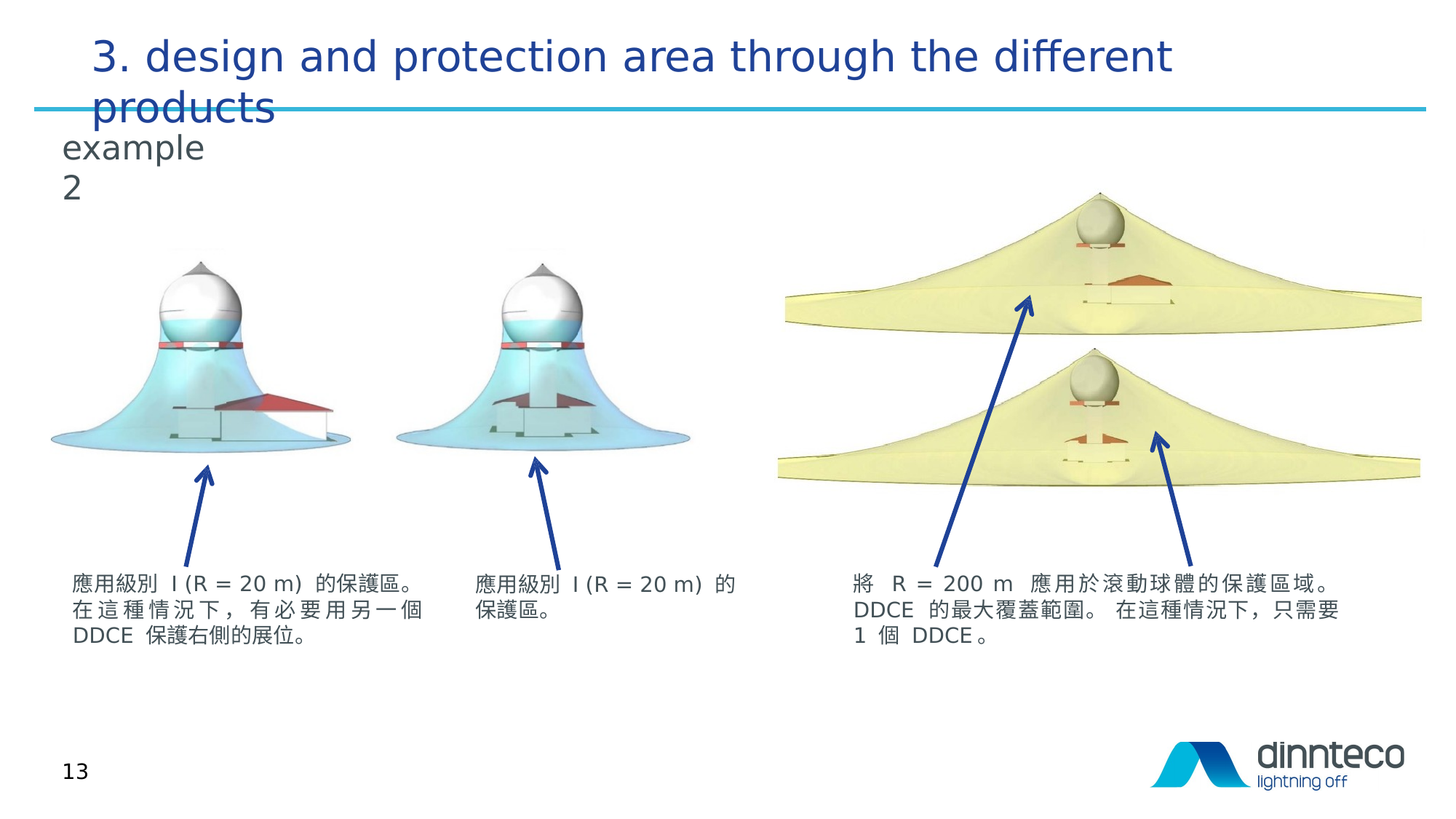

# 3. design and protection area through the different products

example 2

應用級別 I (R = 20 m) 的保護區。 在這種情況下，有必要用另一個 DDCE 保護右側的展位。
將 R = 200 m 應用於滾動球體的保護區域。 DDCE 的最大覆蓋範圍。 在這種情況下，只需要 1 個 DDCE。
應用級別 I (R = 20 m) 的保護區。

13